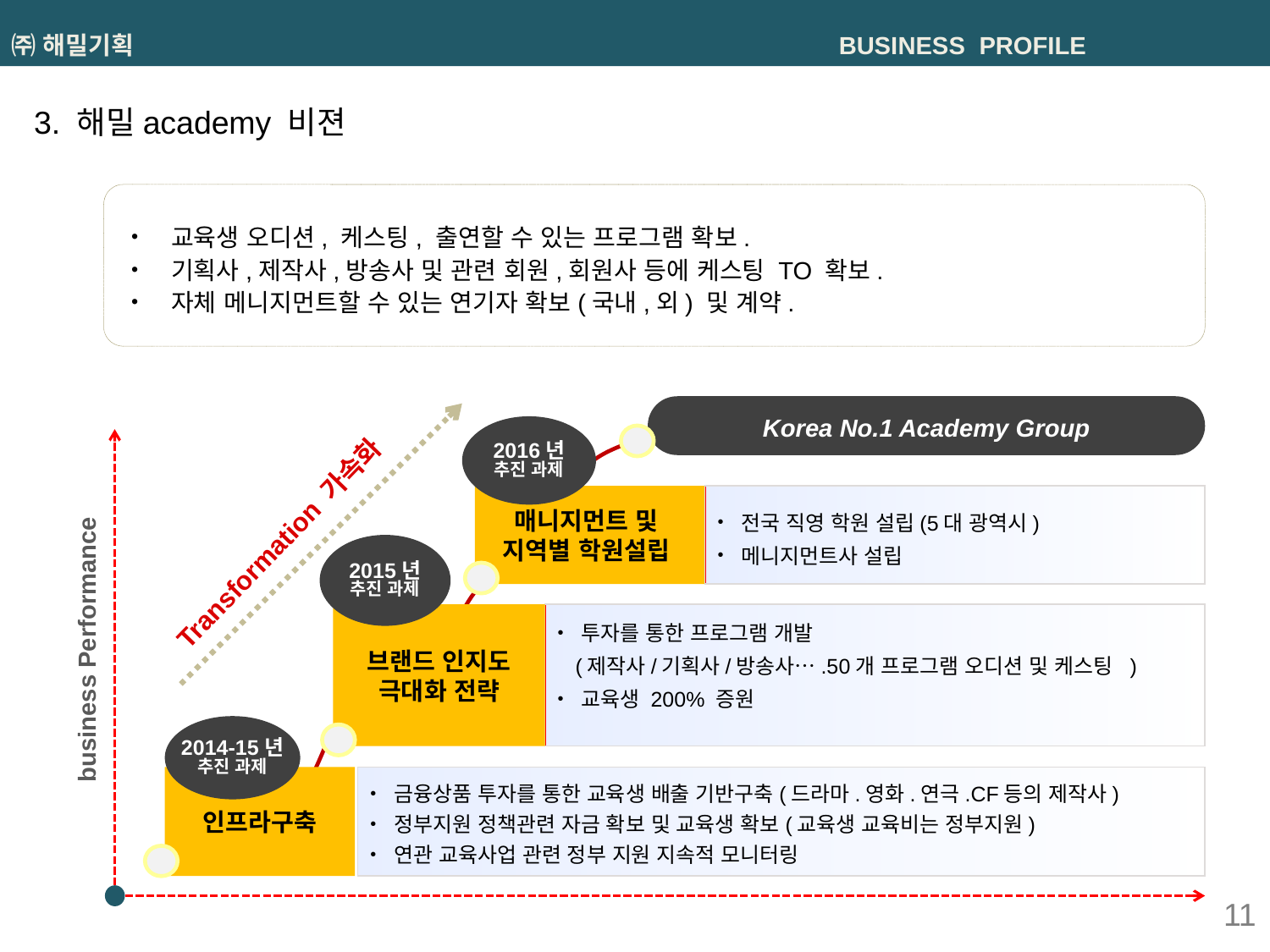

# ㈜ 해밀기획                                                                                                    BUSINESS  PROFILE
3. 해밀academy 비젼

교육생 오디션, 케스팅, 출연할 수 있는 프로그램 확보.
기획사,제작사,방송사 및 관련 회원,회원사 등에 케스팅 TO 확보.
자체 메니지먼트할 수 있는 연기자 확보(국내,외) 및 계약.
Korea No.1 Academy Group
2016년
추진 과제

매니지먼트 및
지역별 학원설립
전국 직영 학원 설립(5대 광역시)
메니지먼트사 설립
Transformation 가속화

2015년
추진 과제

business Performance

브랜드 인지도
극대화 전략

투자를 통한 프로그램 개발
   (제작사/기획사/방송사….50개 프로그램 오디션 및 케스팅  )
교육생 200% 증원
business Performance
2014-15년
추진 과제

인프라구축
금융상품 투자를 통한 교육생 배출 기반구축(드라마.영화.연극.CF등의 제작사)
정부지원 정책관련 자금 확보 및 교육생 확보(교육생 교육비는 정부지원)
연관 교육사업 관련 정부 지원 지속적 모니터링

11